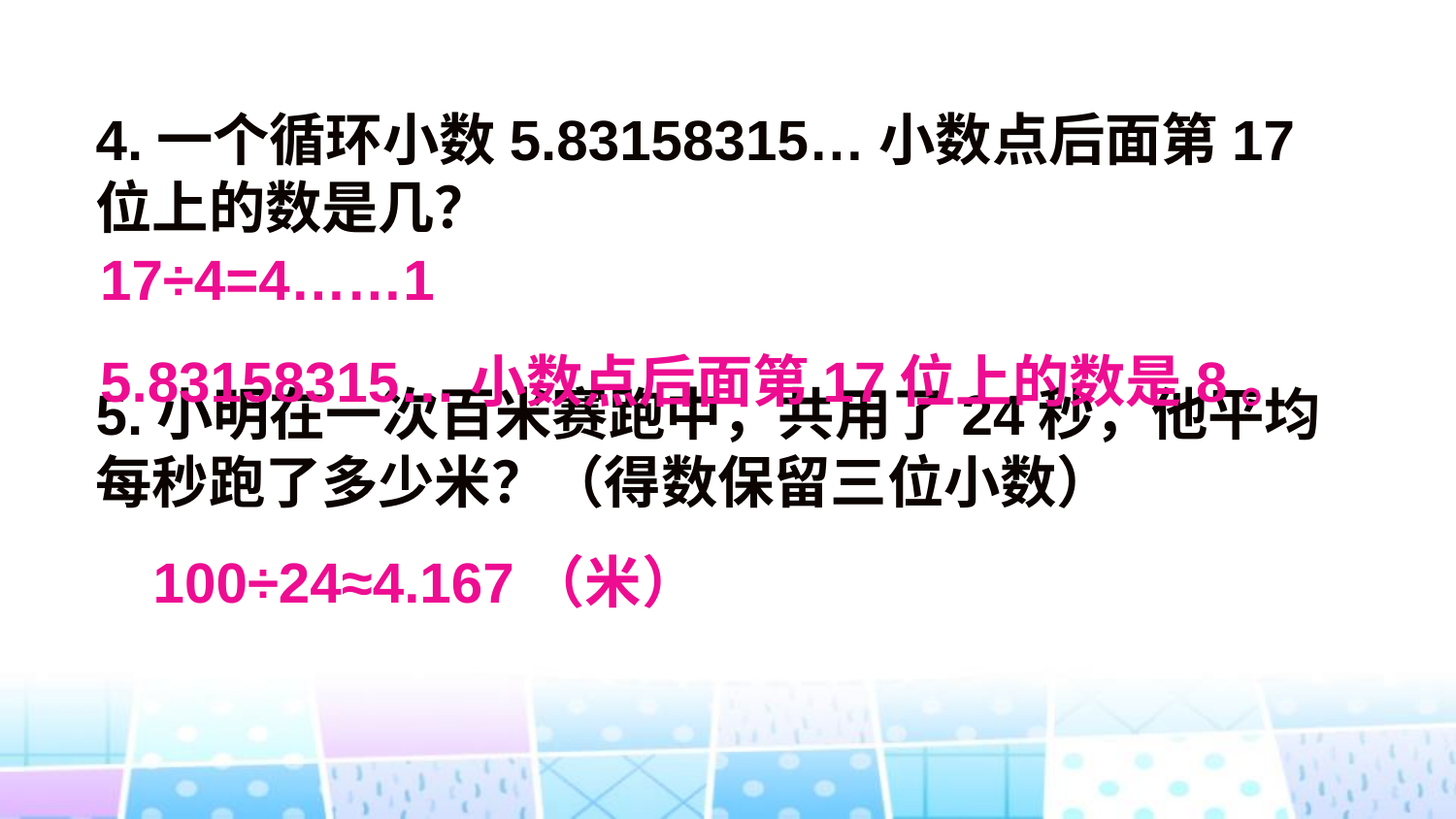

4.一个循环小数5.83158315…小数点后面第17位上的数是几？

5.小明在一次百米赛跑中，共用了24秒，他平均每秒跑了多少米？（得数保留三位小数）
17÷4=4……1
5.83158315…小数点后面第17位上的数是8。
100÷24≈4.167（米）